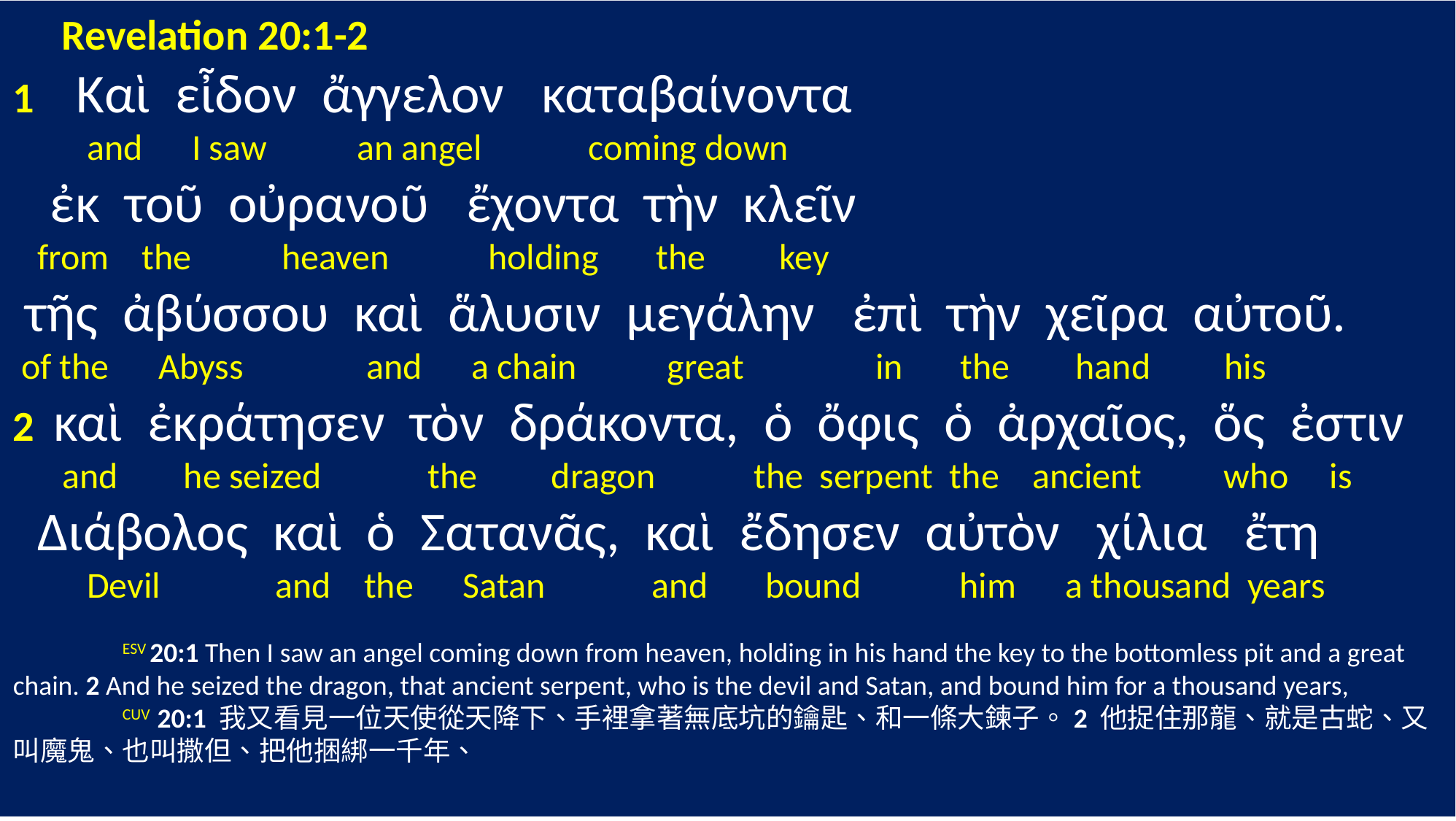

Revelation 20:1-2
1    Καὶ  εἶδον  ἄγγελον   καταβαίνοντα
         and      I saw           an angel             coming down
   ἐκ  τοῦ  οὐρανοῦ   ἔχοντα  τὴν  κλεῖν
   from    the           heaven            holding       the         key
 τῆς  ἀβύσσου  καὶ  ἅλυσιν  μεγάλην   ἐπὶ  τὴν  χεῖρα  αὐτοῦ.
 of the      Abyss               and      a chain           great                in       the        hand         his
2  καὶ  ἐκράτησεν  τὸν  δράκοντα,  ὁ  ὄφις  ὁ  ἀρχαῖος,  ὅς  ἐστιν
      and        he seized             the         dragon            the  serpent  the    ancient          who     is
  Διάβολος  καὶ  ὁ  Σατανᾶς,  καὶ  ἔδησεν  αὐτὸν   χίλια   ἔτη
         Devil              and    the      Satan             and       bound            him      a thousand  years

	ESV 20:1 Then I saw an angel coming down from heaven, holding in his hand the key to the bottomless pit and a great chain. 2 And he seized the dragon, that ancient serpent, who is the devil and Satan, and bound him for a thousand years,
	CUV  20:1 我又看見一位天使從天降下、手裡拿著無底坑的鑰匙、和一條大鍊子。2 他捉住那龍、就是古蛇、又叫魔鬼、也叫撒但、把他捆綁一千年、